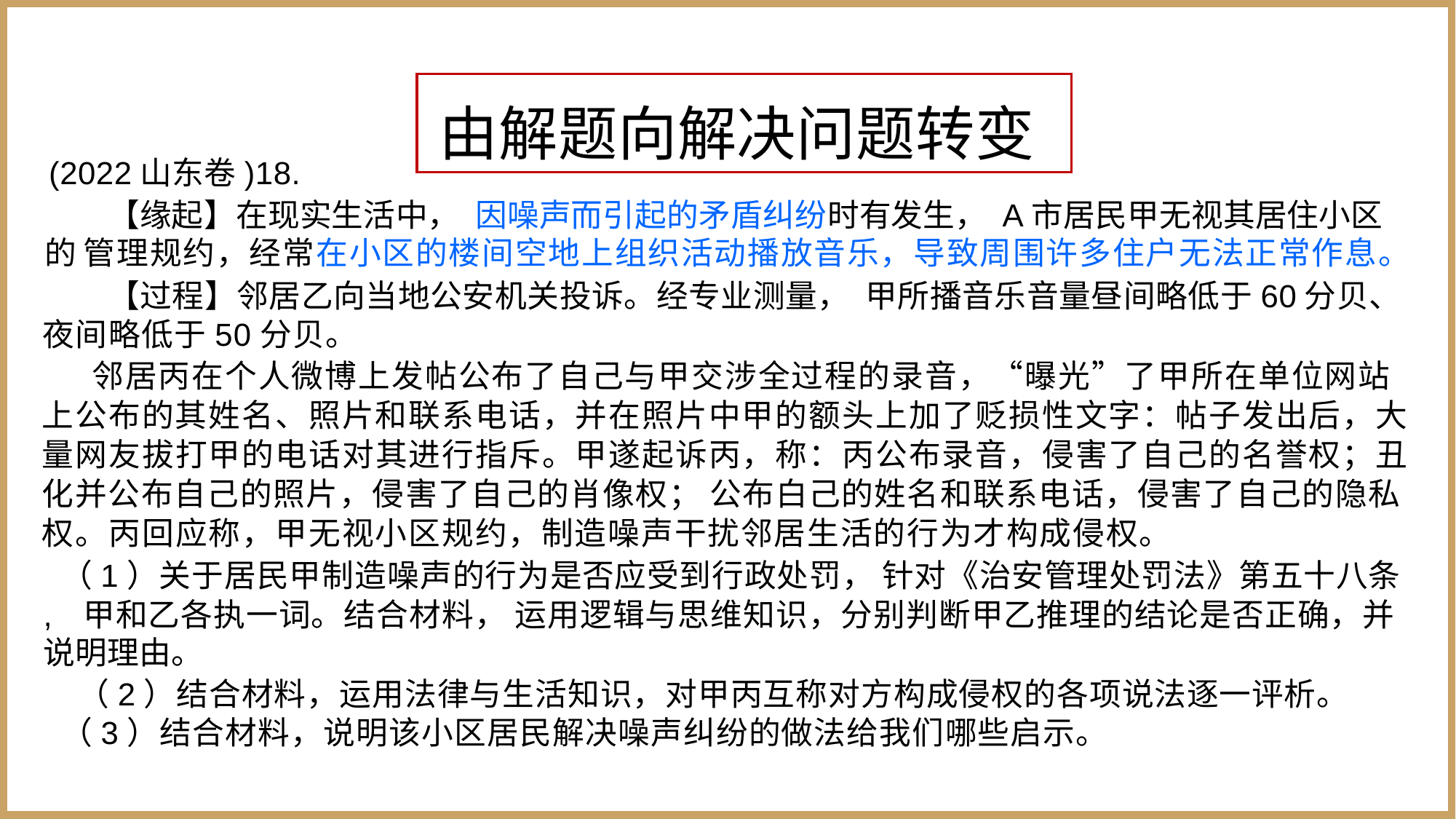

| 由解题向解决问题转变 |
| --- |

(2022山东卷)18.
【缘起】在现实生活中， 因噪声而引起的矛盾纠纷时有发生， A市居民甲无视其居住小区的 管理规约，经常在小区的楼间空地上组织活动播放音乐，导致周围许多住户无法正常作息。
【过程】邻居乙向当地公安机关投诉。经专业测量， 甲所播音乐音量昼间略低于60分贝、  夜间略低于50分贝。
邻居丙在个人微博上发帖公布了自己与甲交涉全过程的录音，“曝光”了甲所在单位网站  上公布的其姓名、照片和联系电话，并在照片中甲的额头上加了贬损性文字：帖子发出后，大 量网友拔打甲的电话对其进行指斥。甲遂起诉丙，称：丙公布录音，侵害了自己的名誉权；丑 化并公布自己的照片，侵害了自己的肖像权； 公布白己的姓名和联系电话，侵害了自己的隐私 权。丙回应称，甲无视小区规约，制造噪声干扰邻居生活的行为才构成侵权。
（1）关于居民甲制造噪声的行为是否应受到行政处罚， 针对《治安管理处罚法》第五十八条  , 甲和乙各执一词。结合材料， 运用逻辑与思维知识，分别判断甲乙推理的结论是否正确，并 说明理由。
（2）结合材料，运用法律与生活知识，对甲丙互称对方构成侵权的各项说法逐一评析。       （3）结合材料，说明该小区居民解决噪声纠纷的做法给我们哪些启示。